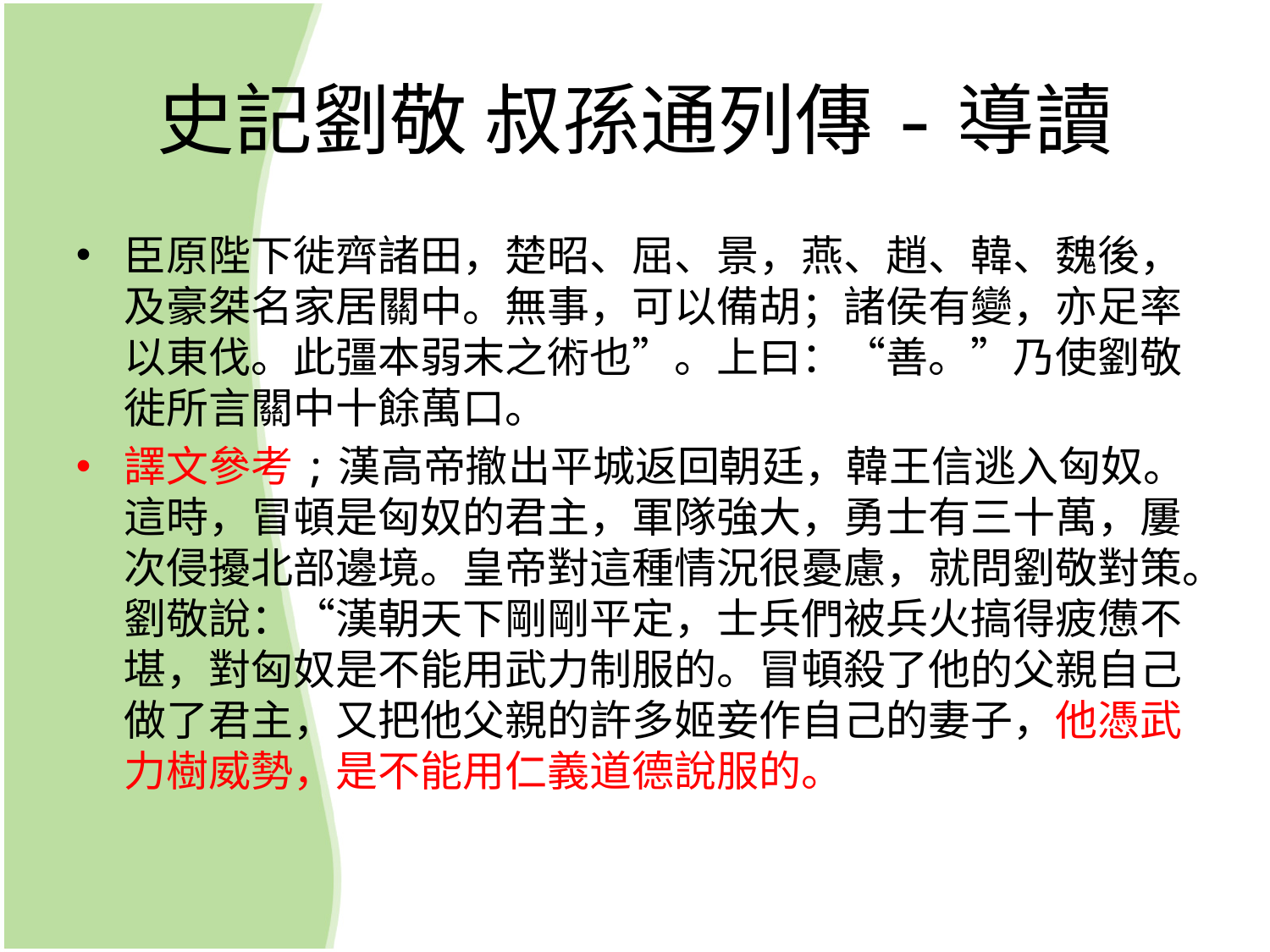

# 史記劉敬 叔孫通列傳-導讀
臣原陛下徙齊諸田，楚昭、屈、景，燕、趙、韓、魏後，及豪桀名家居關中。無事，可以備胡；諸侯有變，亦足率以東伐。此彊本弱末之術也”。上曰：“善。”乃使劉敬徙所言關中十餘萬口。
譯文參考;漢高帝撤出平城返回朝廷，韓王信逃入匈奴。這時，冒頓是匈奴的君主，軍隊強大，勇士有三十萬，屢次侵擾北部邊境。皇帝對這種情況很憂慮，就問劉敬對策。劉敬說：“漢朝天下剛剛平定，士兵們被兵火搞得疲憊不堪，對匈奴是不能用武力制服的。冒頓殺了他的父親自己做了君主，又把他父親的許多姬妾作自己的妻子，他憑武力樹威勢，是不能用仁義道德說服的。